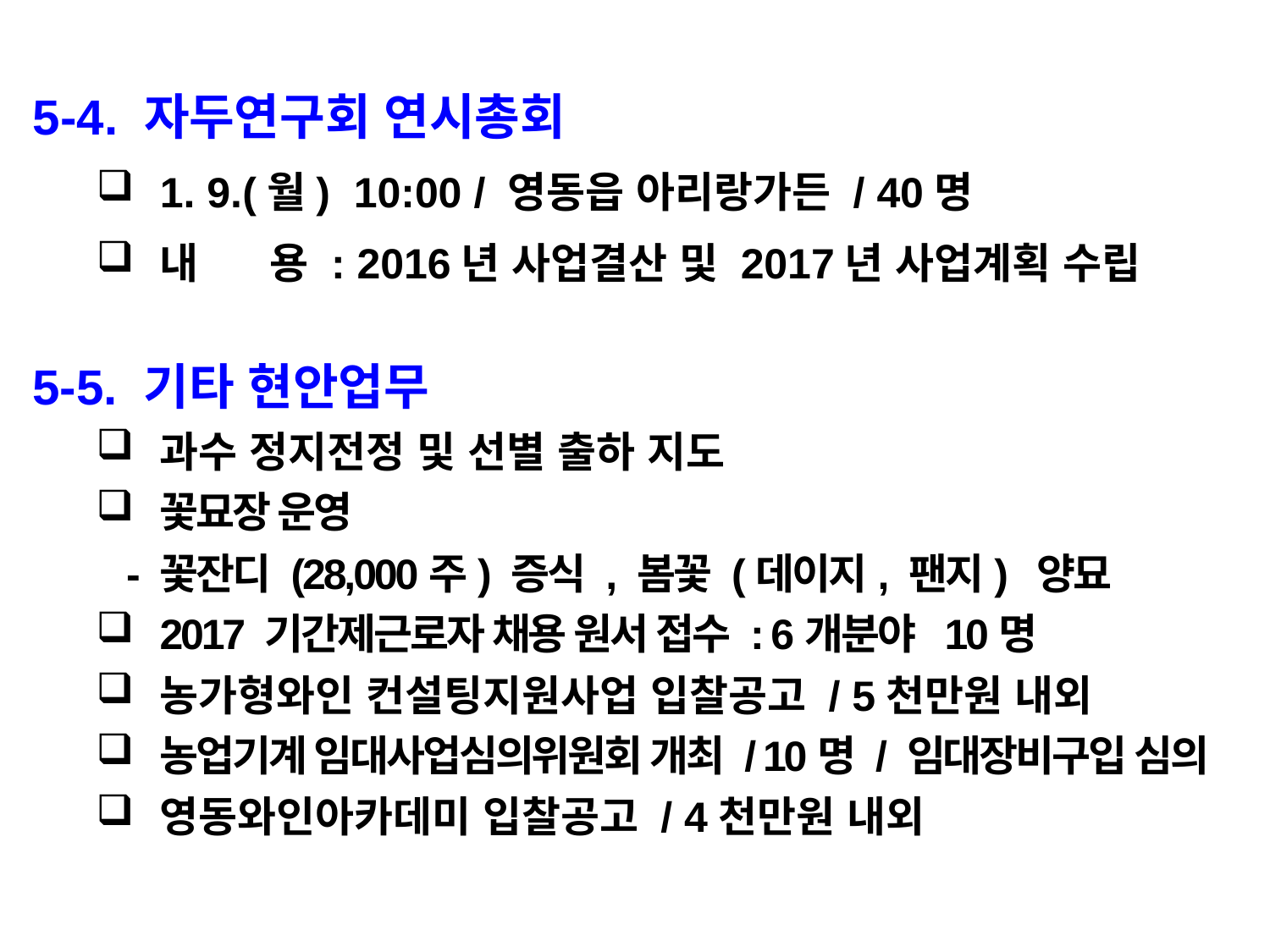

5-4. 자두연구회 연시총회
1. 9.(월)  10:00 / 영동읍 아리랑가든 / 40명
내      용 : 2016년 사업결산 및 2017년 사업계획 수립
5-5. 기타 현안업무
과수 정지전정 및 선별 출하 지도
꽃묘장 운영
   - 꽃잔디 (28,000주) 증식 , 봄꽃 (데이지, 팬지)  양묘
2017 기간제근로자 채용 원서 접수 : 6개분야  10명
농가형와인 컨설팅지원사업 입찰공고 / 5천만원 내외
농업기계 임대사업심의위원회 개최 / 10명 / 임대장비구입 심의
영동와인아카데미 입찰공고 / 4천만원 내외